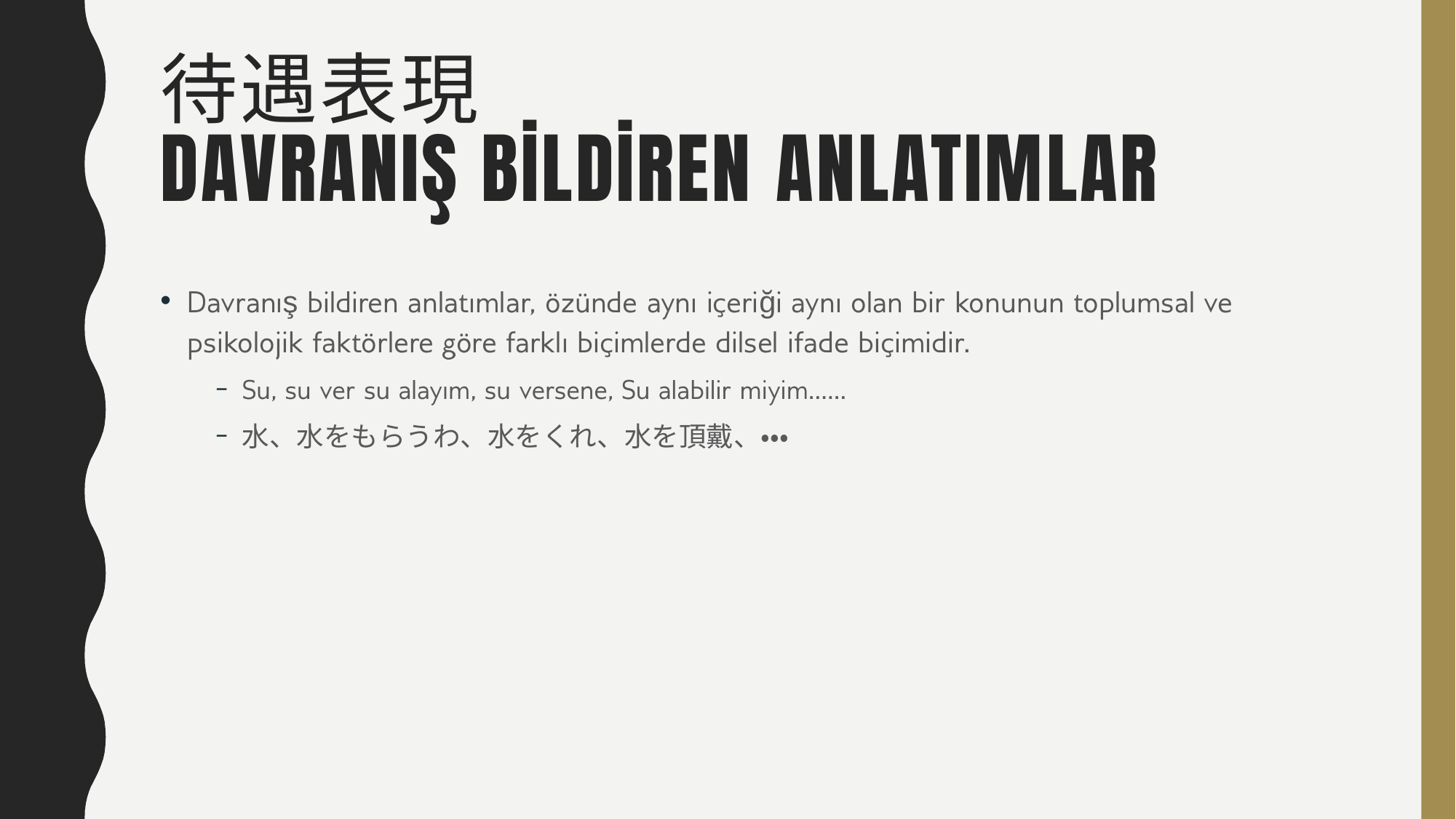

# 待遇表現 davranış bildiren Anlatimlar
Davranış bildiren anlatımlar, özünde aynı içeriği aynı olan bir konunun toplumsal ve psikolojik faktörlere göre farklı biçimlerde dilsel ifade biçimidir.
Su, su ver su alayım, su versene, Su alabilir miyim……
水、水をもらうわ、水をくれ、水を頂戴、・・・